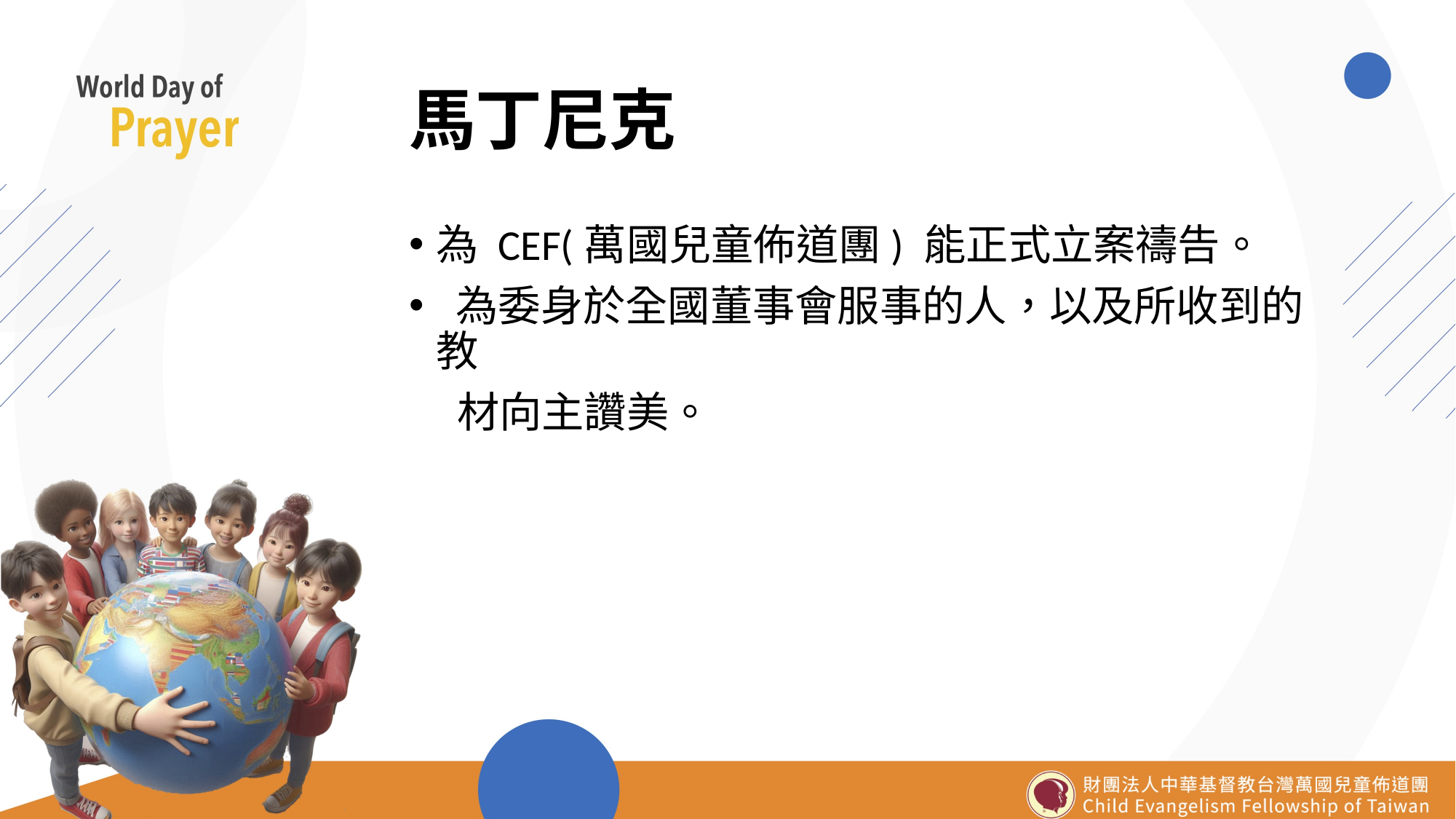

# 馬丁尼克
為 CEF(萬國兒童佈道團) 能正式立案禱告。
 為委身於全國董事會服事的人，以及所收到的教
    材向主讚美。